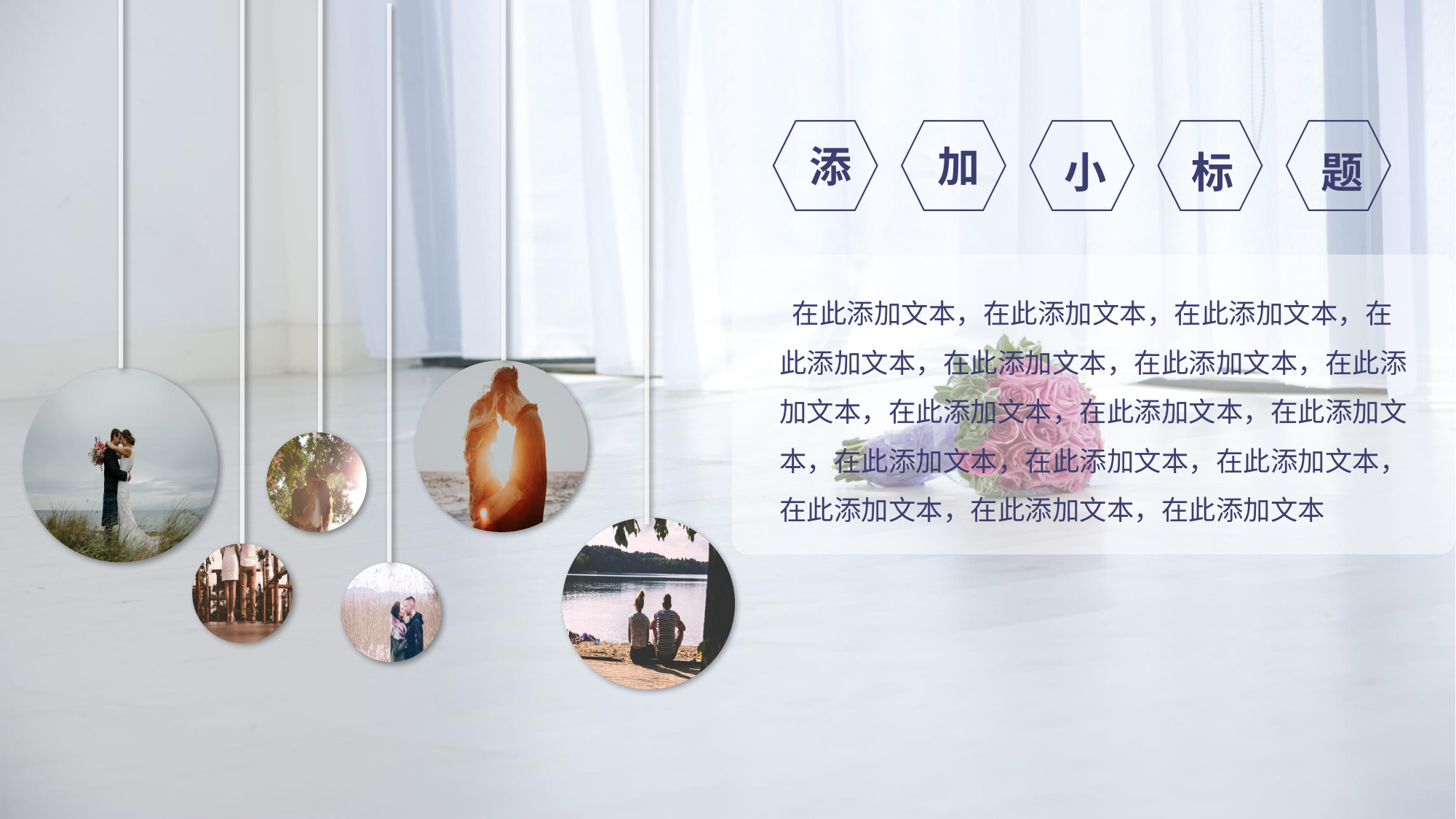

添

加

小

标

题

 在此添加文本，在此添加文本，在此添加文本，在此添加文本，在此添加文本，在此添加文本，在此添加文本，在此添加文本，在此添加文本，在此添加文本，在此添加文本，在此添加文本，在此添加文本，在此添加文本，在此添加文本，在此添加文本